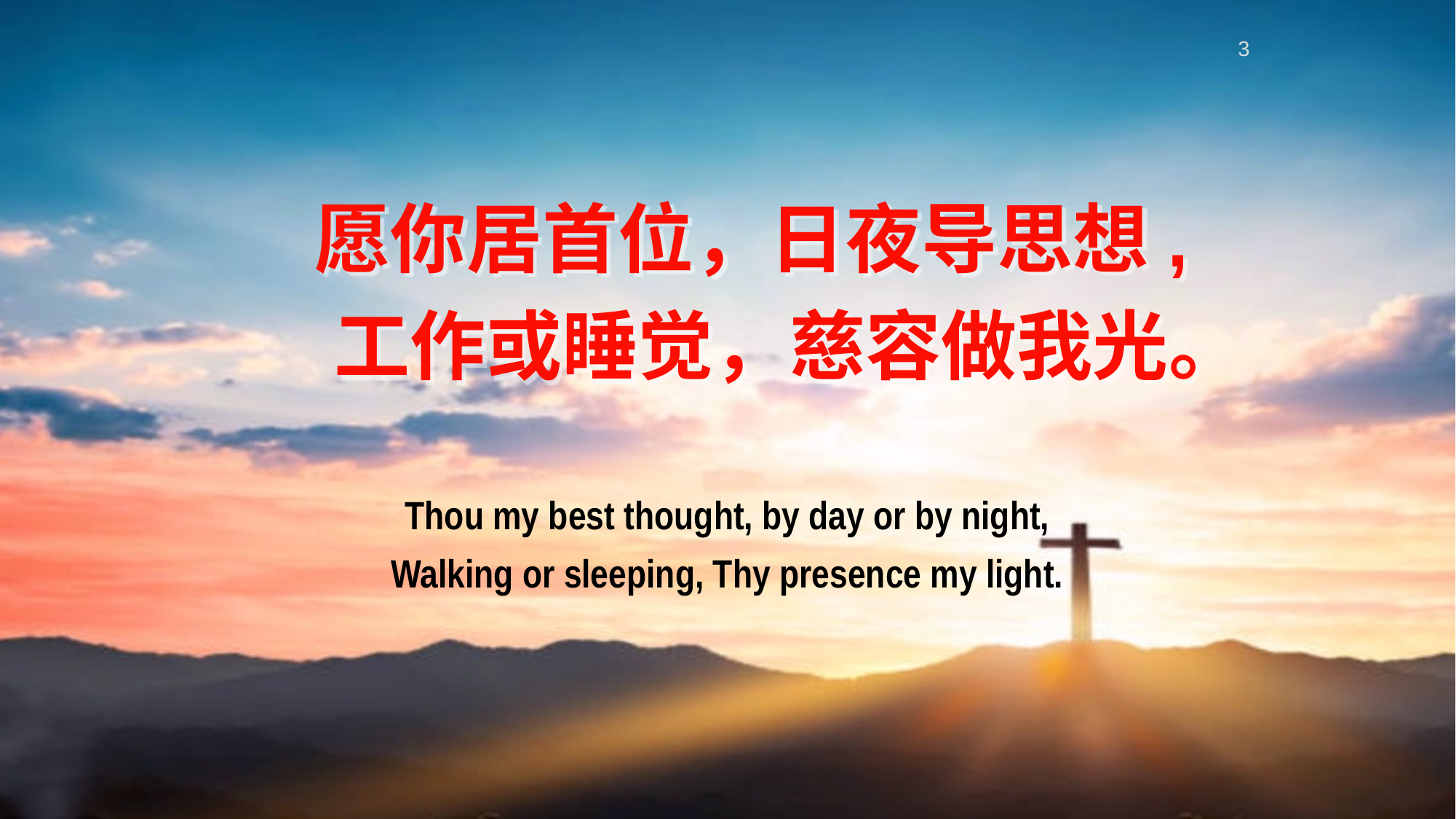

3
愿你居首位，日夜导思想,
工作或睡觉，慈容做我光。
Thou my best thought, by day or by night,
Walking or sleeping, Thy presence my light.